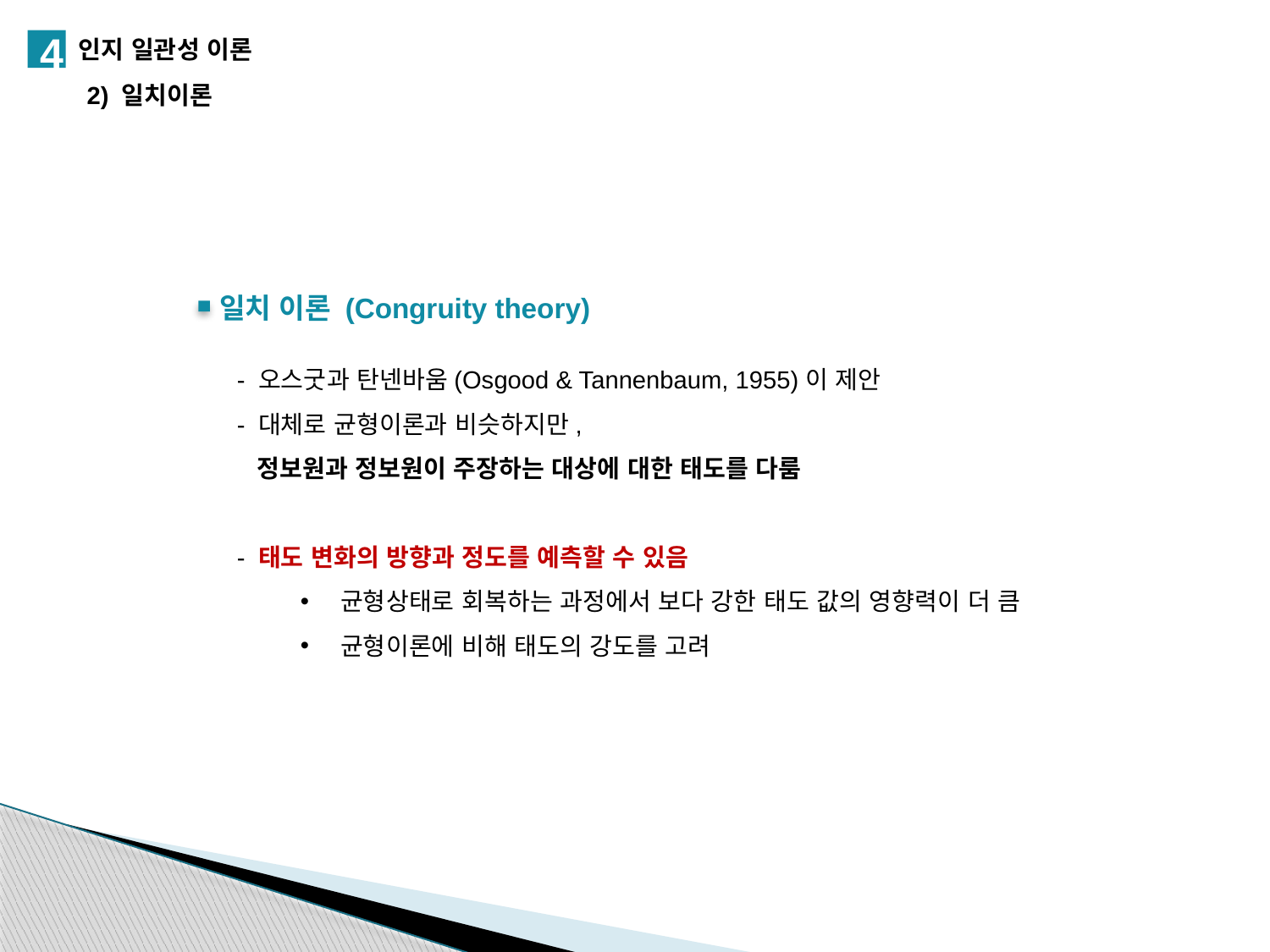

4
인지 일관성 이론

2) 일치이론
일치 이론 (Congruity theory)

- 오스굿과 탄넨바움(Osgood & Tannenbaum, 1955)이 제안
- 대체로 균형이론과 비슷하지만,
  정보원과 정보원이 주장하는 대상에 대한 태도를 다룸

- 태도 변화의 방향과 정도를 예측할 수 있음
균형상태로 회복하는 과정에서 보다 강한 태도 값의 영향력이 더 큼
균형이론에 비해 태도의 강도를 고려